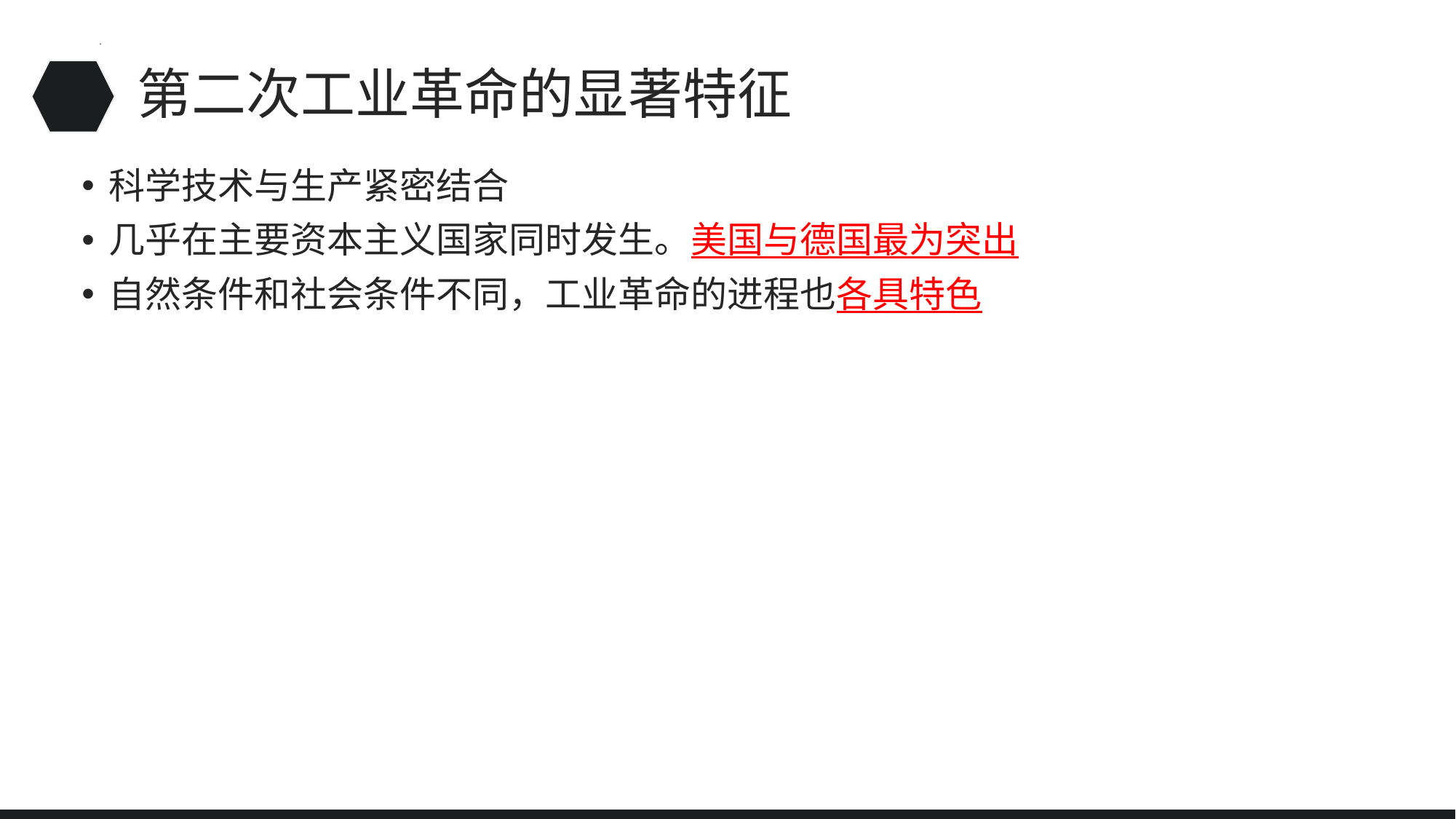

# 第二次工业革命的显著特征
科学技术与生产紧密结合
几乎在主要资本主义国家同时发生。美国与德国最为突出
自然条件和社会条件不同，工业革命的进程也各具特色